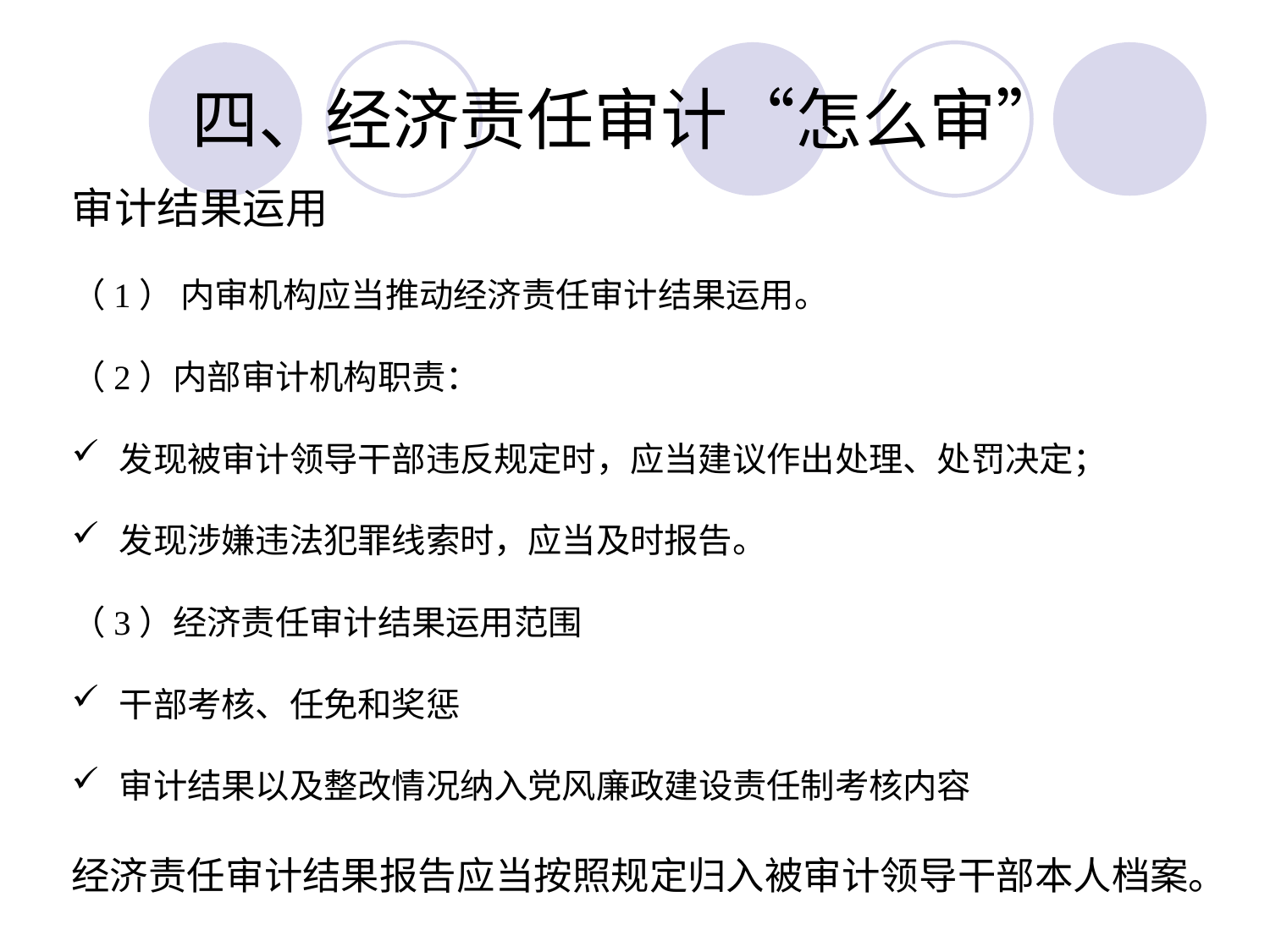

# 四、经济责任审计“怎么审”
审计结果运用
（1） 内审机构应当推动经济责任审计结果运用。
（2）内部审计机构职责：
发现被审计领导干部违反规定时，应当建议作出处理、处罚决定；
发现涉嫌违法犯罪线索时，应当及时报告。
（3）经济责任审计结果运用范围
干部考核、任免和奖惩
审计结果以及整改情况纳入党风廉政建设责任制考核内容
经济责任审计结果报告应当按照规定归入被审计领导干部本人档案。